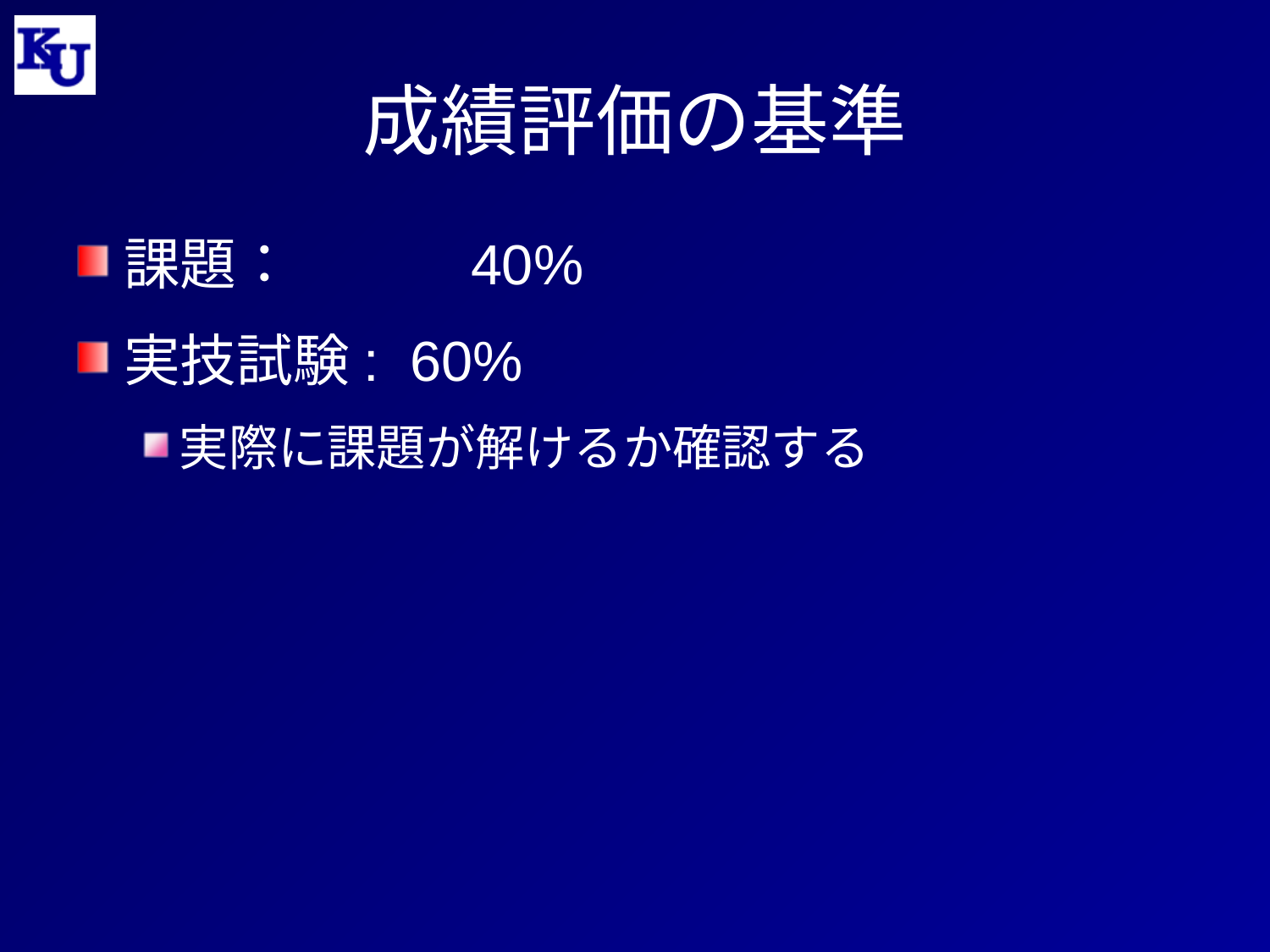

# 成績評価の基準
課題： 　　   40%
実技試験:  60%
実際に課題が解けるか確認する